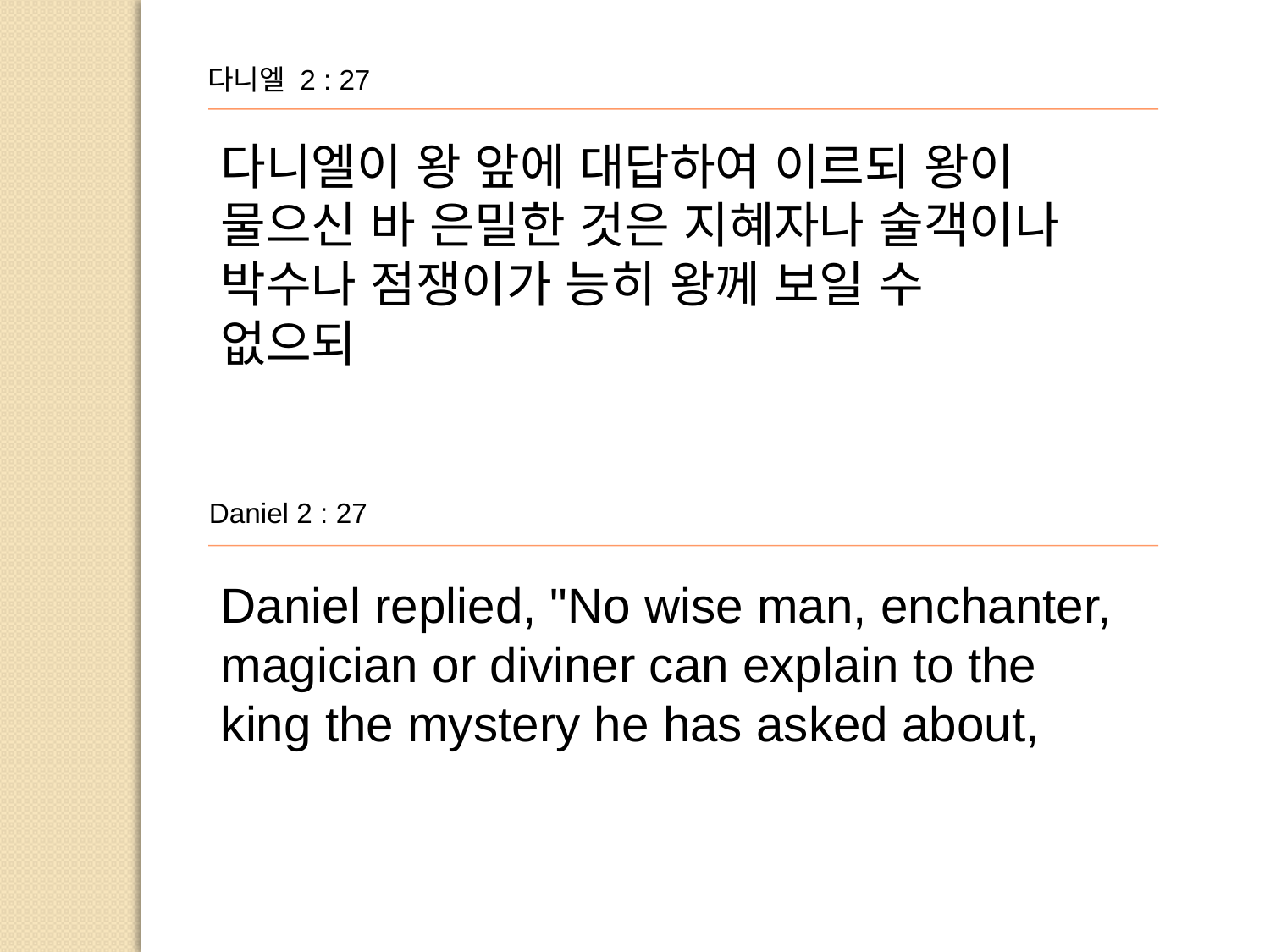

다니엘 2 : 27

다니엘이 왕 앞에 대답하여 이르되 왕이 물으신 바 은밀한 것은 지혜자나 술객이나 박수나 점쟁이가 능히 왕께 보일 수
없으되
Daniel 2 : 27

Daniel replied, "No wise man, enchanter, magician or diviner can explain to the
king the mystery he has asked about,